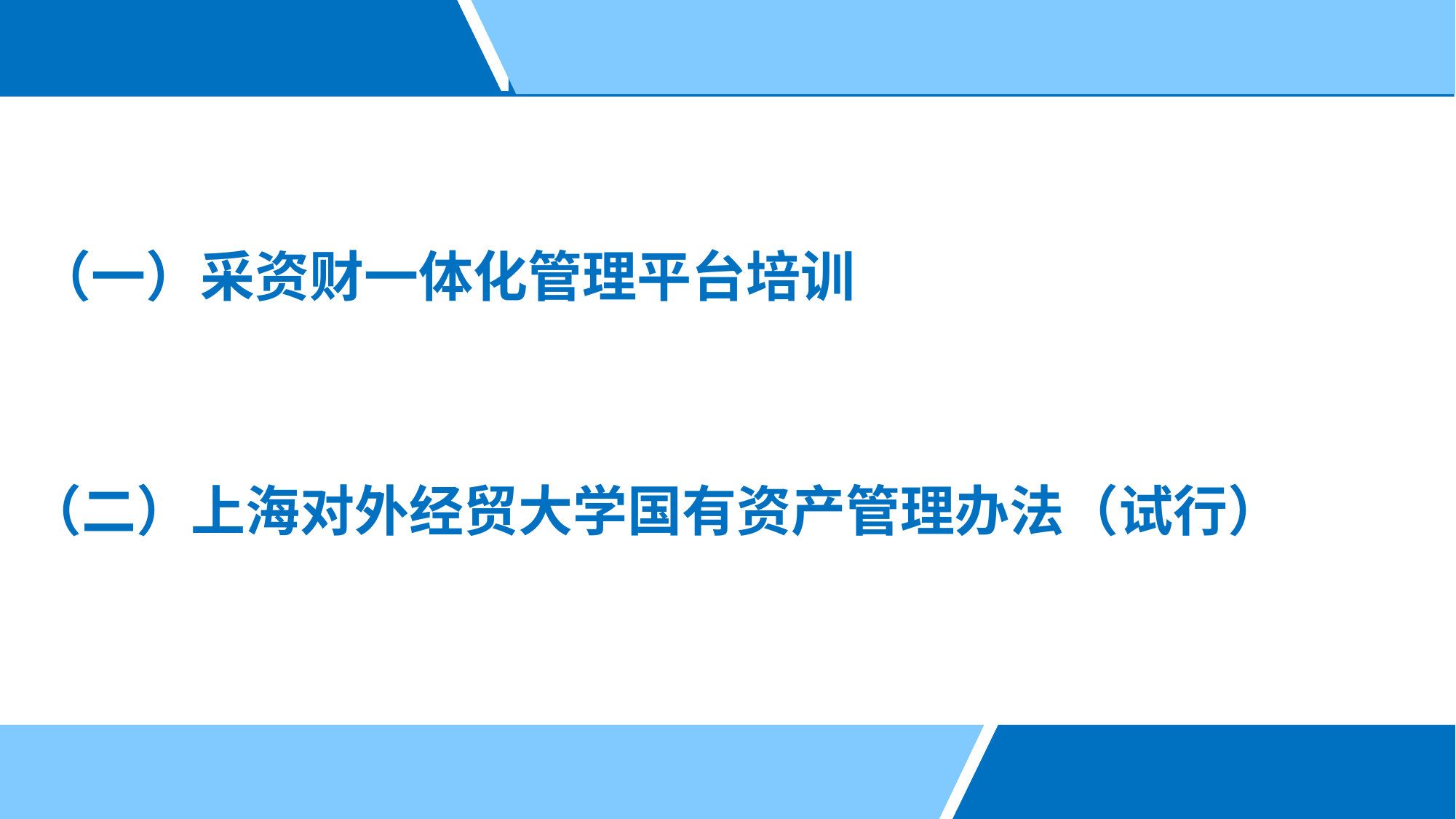

（一）采资财一体化管理平台培训
（二）上海对外经贸大学国有资产管理办法（试行）